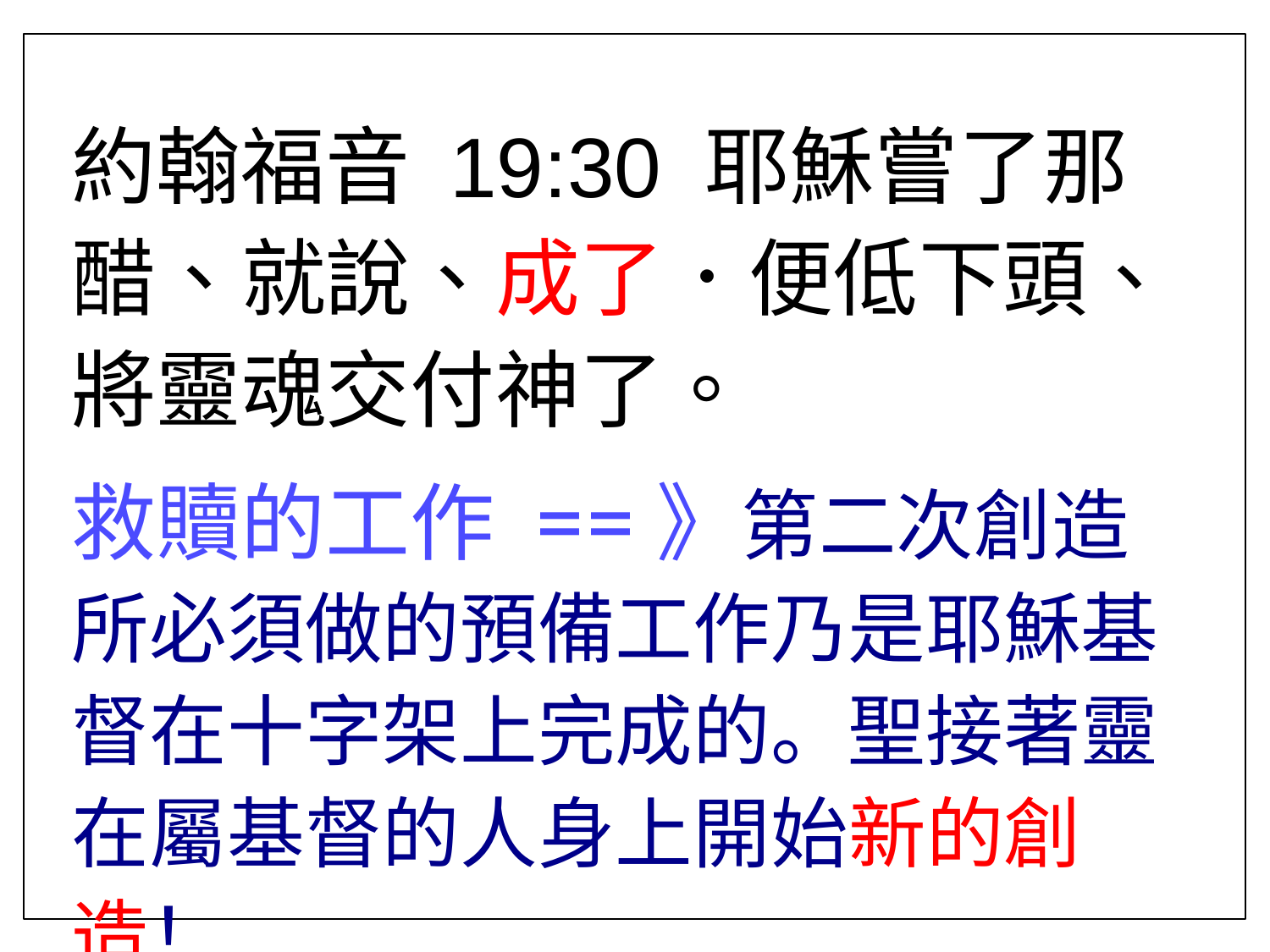

約翰福音 19:30 耶穌嘗了那醋、就說、成了．便低下頭、將靈魂交付神了。
救贖的工作 ==》第二次創造所必須做的預備工作乃是耶穌基督在十字架上完成的。聖接著靈在屬基督的人身上開始新的創造！